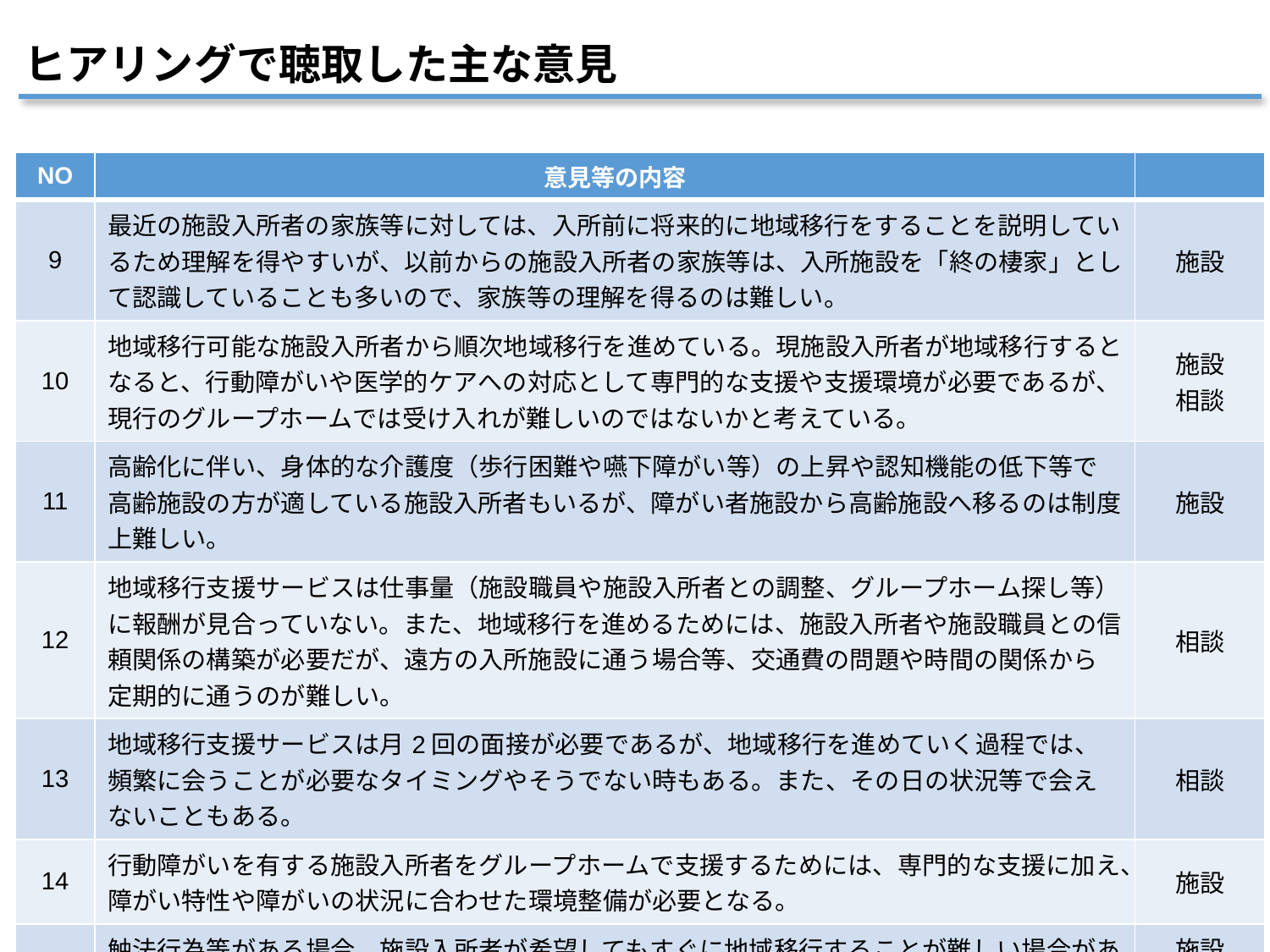

# ヒアリングで聴取した主な意見
| NO | 意見等の内容 |  |
| --- | --- | --- |
| 9 | 最近の施設入所者の家族等に対しては、入所前に将来的に地域移行をすることを説明しているため理解を得やすいが、以前からの施設入所者の家族等は、入所施設を「終の棲家」として認識していることも多いので、家族等の理解を得るのは難しい。 | 施設 |
| 10 | 地域移行可能な施設入所者から順次地域移行を進めている。現施設入所者が地域移行するとなると、行動障がいや医学的ケアへの対応として専門的な支援や支援環境が必要であるが、現行のグループホームでは受け入れが難しいのではないかと考えている。 | 施設 相談 |
| 11 | 高齢化に伴い、身体的な介護度（歩行困難や嚥下障がい等）の上昇や認知機能の低下等で高齢施設の方が適している施設入所者もいるが、障がい者施設から高齢施設へ移るのは制度上難しい。 | 施設 |
| 12 | 地域移行支援サービスは仕事量（施設職員や施設入所者との調整、グループホーム探し等）に報酬が見合っていない。また、地域移行を進めるためには、施設入所者や施設職員との信頼関係の構築が必要だが、遠方の入所施設に通う場合等、交通費の問題や時間の関係から定期的に通うのが難しい。 | 相談 |
| 13 | 地域移行支援サービスは月2回の面接が必要であるが、地域移行を進めていく過程では、頻繁に会うことが必要なタイミングやそうでない時もある。また、その日の状況等で会えないこともある。 | 相談 |
| 14 | 行動障がいを有する施設入所者をグループホームで支援するためには、専門的な支援に加え、 障がい特性や障がいの状況に合わせた環境整備が必要となる。 | 施設 |
| 15 | 触法行為等がある場合、施設入所者が希望してもすぐに地域移行することが難しい場合がある。 | 施設 相談 |

１４